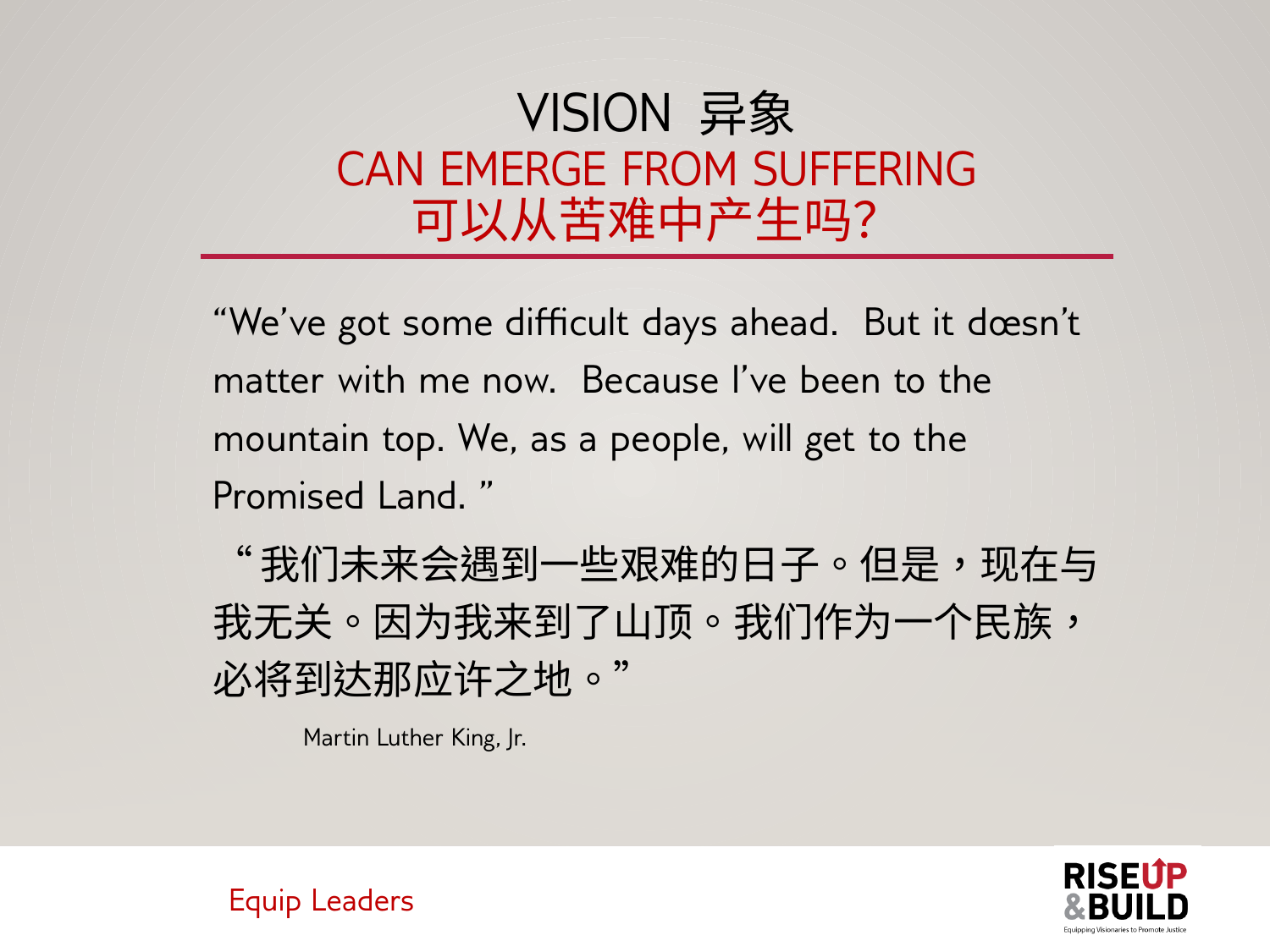

# Vision 异象 can Emerge from Suffering 可以从苦难中产生吗？
“We’ve got some difficult days ahead.  But it doesn’t matter with me now.  Because I’ve been to the mountain top. We, as a people, will get to the Promised Land. ”
“我们未来会遇到一些艰难的日子。但是，现在与我无关。因为我来到了山顶。我们作为一个民族，必将到达那应许之地。”
					Martin Luther King, Jr.
Equip Leaders